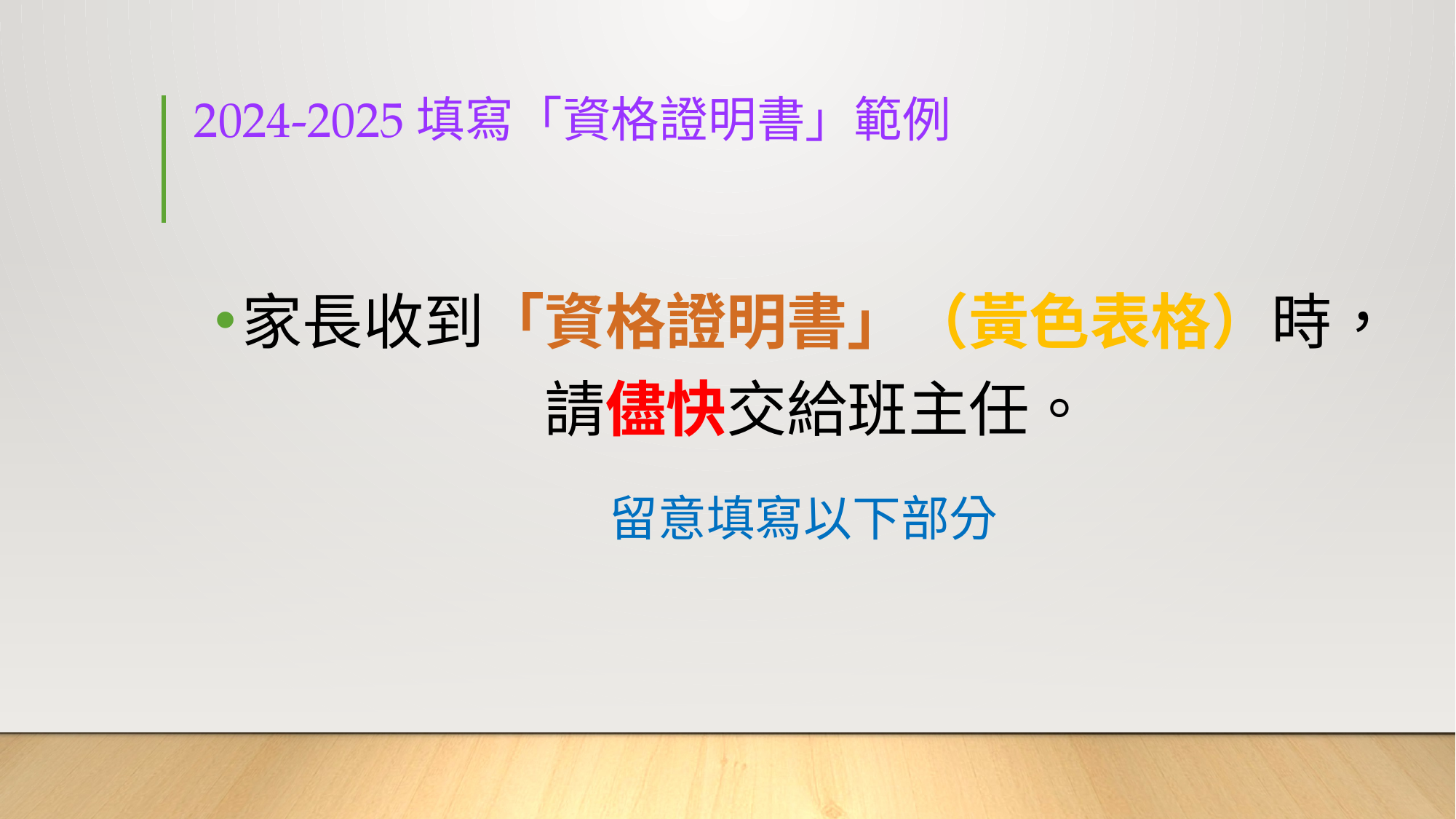

# 2024-2025填寫「資格證明書」範例
家長收到「資格證明書」（黃色表格）時，請儘快交給班主任。
留意填寫以下部分